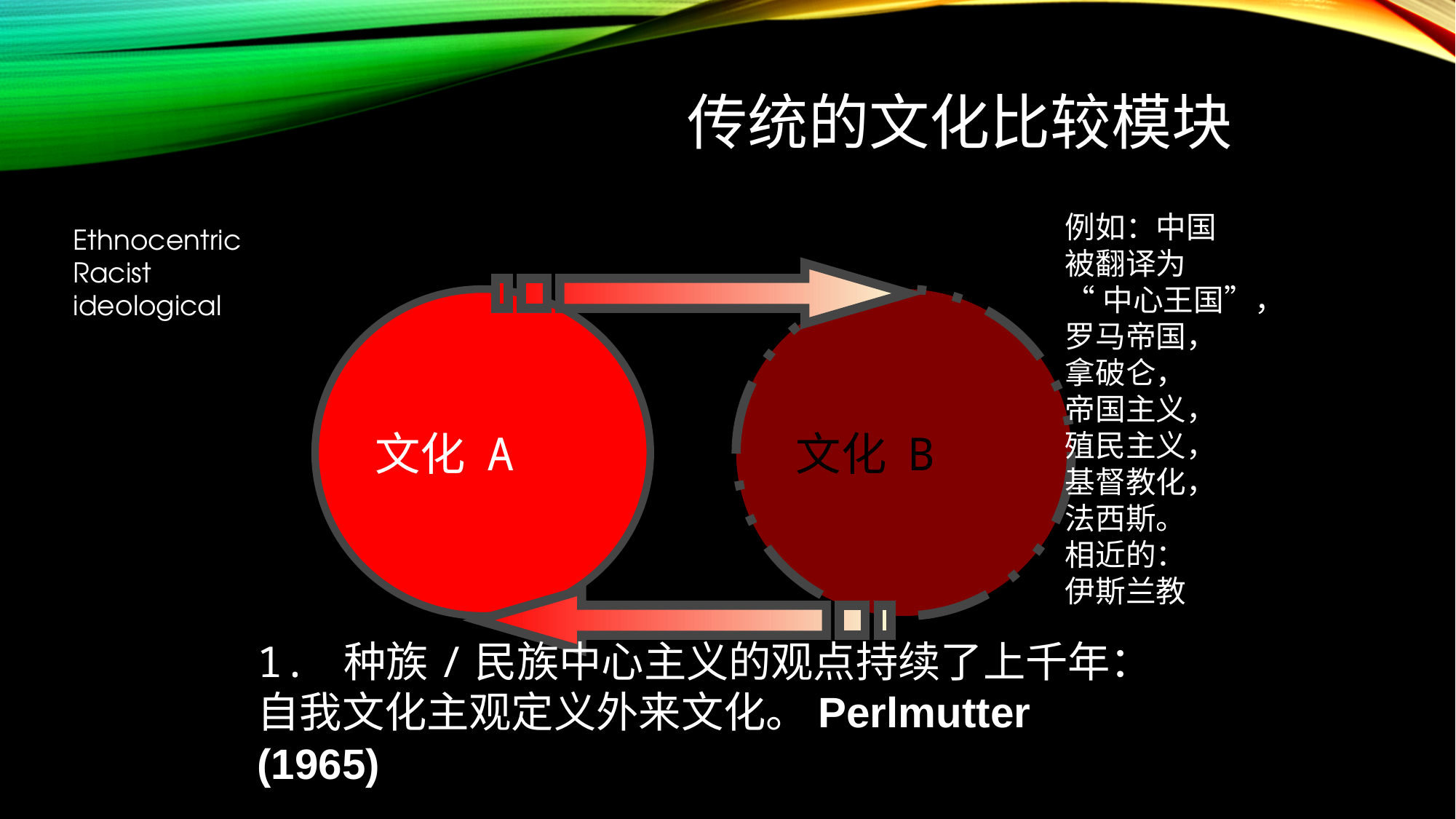

传统的文化比较模块
例如：中国
被翻译为
“中心王国”，
罗马帝国，
拿破仑，
帝国主义，
殖民主义，
基督教化，
法西斯。
相近的：
伊斯兰教
Ethnocentric
Racist
ideological

文化 A
文化 B

1. 种族/民族中心主义的观点持续了上千年：
自我文化主观定义外来文化。Perlmutter (1965)